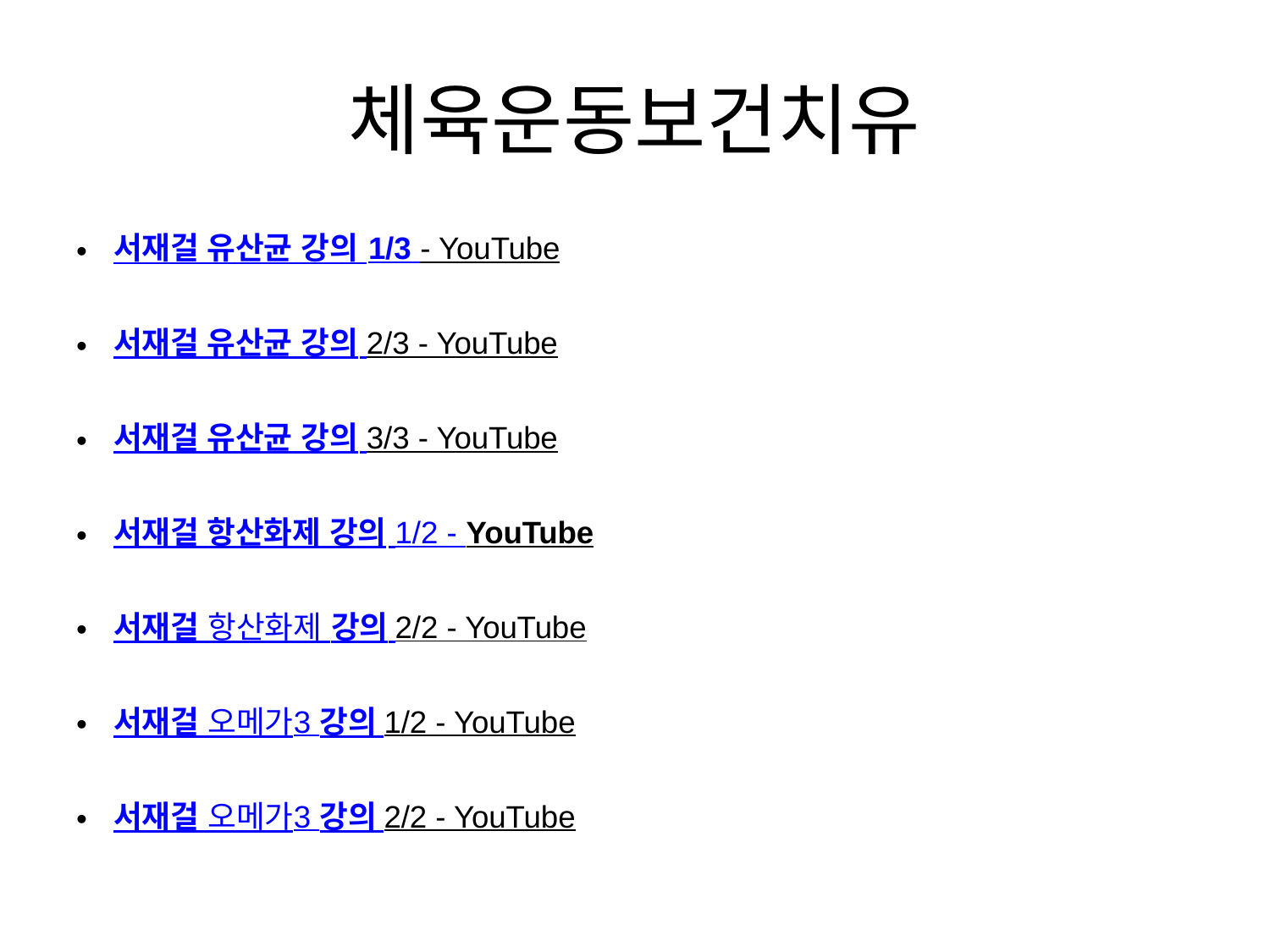

# 체육운동보건치유
서재걸 유산균 강의 1/3 - YouTube

서재걸 유산균 강의 2/3 - YouTube

서재걸 유산균 강의 3/3 - YouTube

서재걸 항산화제 강의 1/2 - YouTube

서재걸 항산화제 강의 2/2 - YouTube

서재걸 오메가3 강의 1/2 - YouTube

서재걸 오메가3 강의 2/2 - YouTube